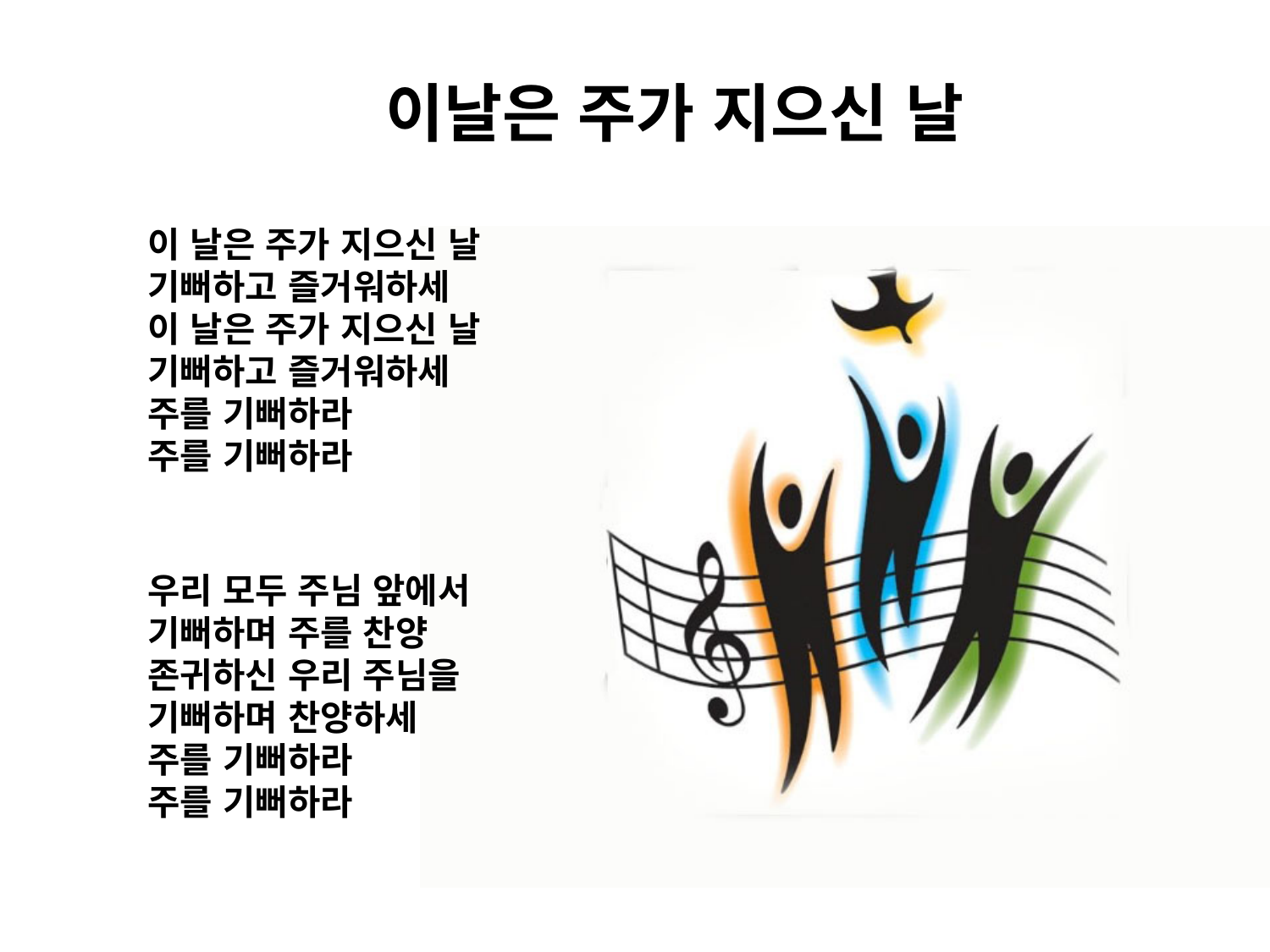

# 이날은 주가 지으신 날
이 날은 주가 지으신 날
기뻐하고 즐거워하세
이 날은 주가 지으신 날
기뻐하고 즐거워하세
주를 기뻐하라
주를 기뻐하라
우리 모두 주님 앞에서
기뻐하며 주를 찬양
존귀하신 우리 주님을
기뻐하며 찬양하세
주를 기뻐하라
주를 기뻐하라